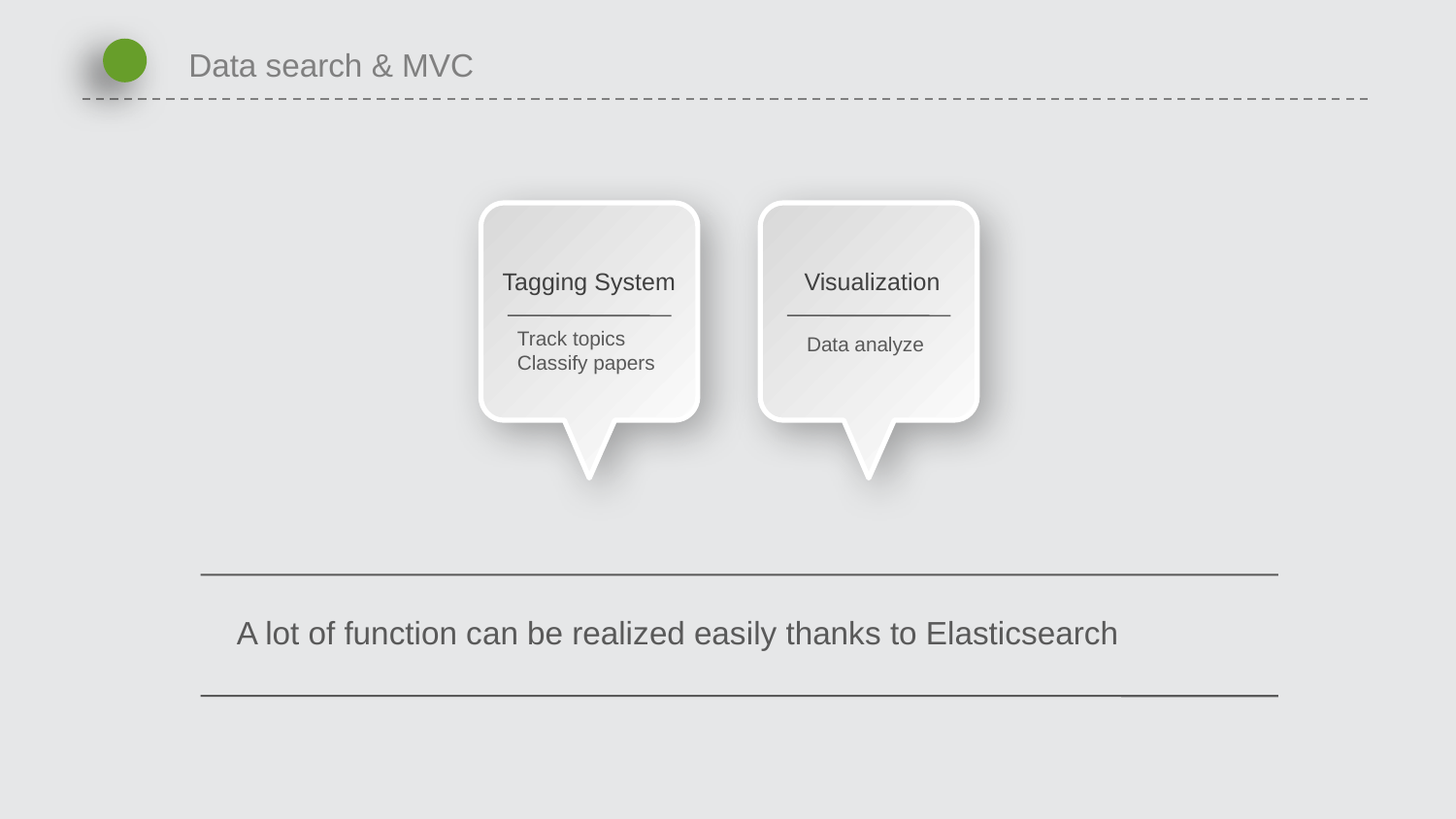

Data search & MVC

Tagging System

Track topics
Classify papers

Visualization

Data analyze

A lot of function can be realized easily thanks to Elasticsearch

延时符